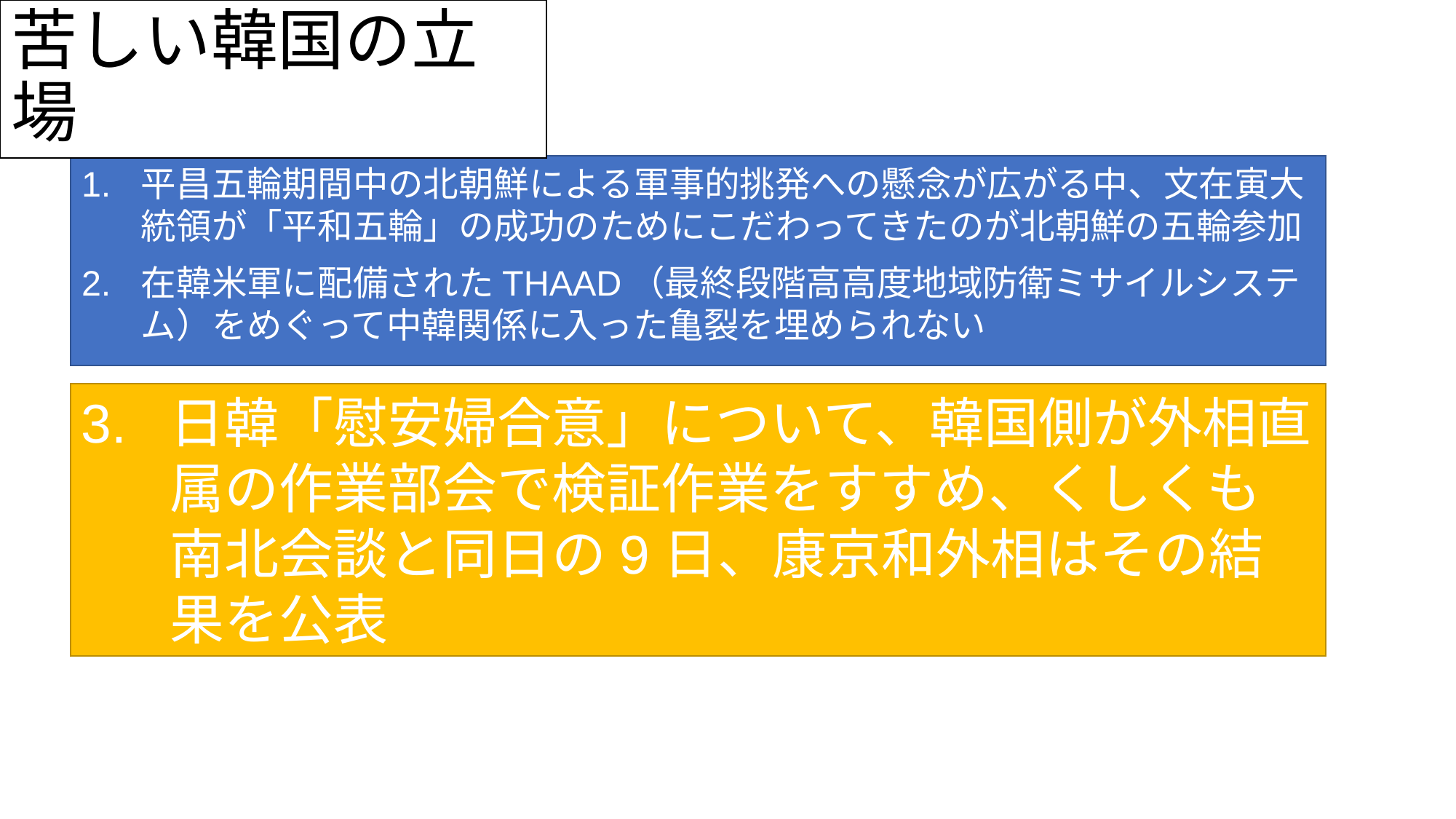

# 苦しい韓国の立場
平昌五輪期間中の北朝鮮による軍事的挑発への懸念が広がる中、文在寅大統領が「平和五輪」の成功のためにこだわってきたのが北朝鮮の五輪参加
在韓米軍に配備されたTHAAD（最終段階高高度地域防衛ミサイルシステム）をめぐって中韓関係に入った亀裂を埋められない
日韓「慰安婦合意」について、韓国側が外相直属の作業部会で検証作業をすすめ、くしくも南北会談と同日の9日、康京和外相はその結果を公表